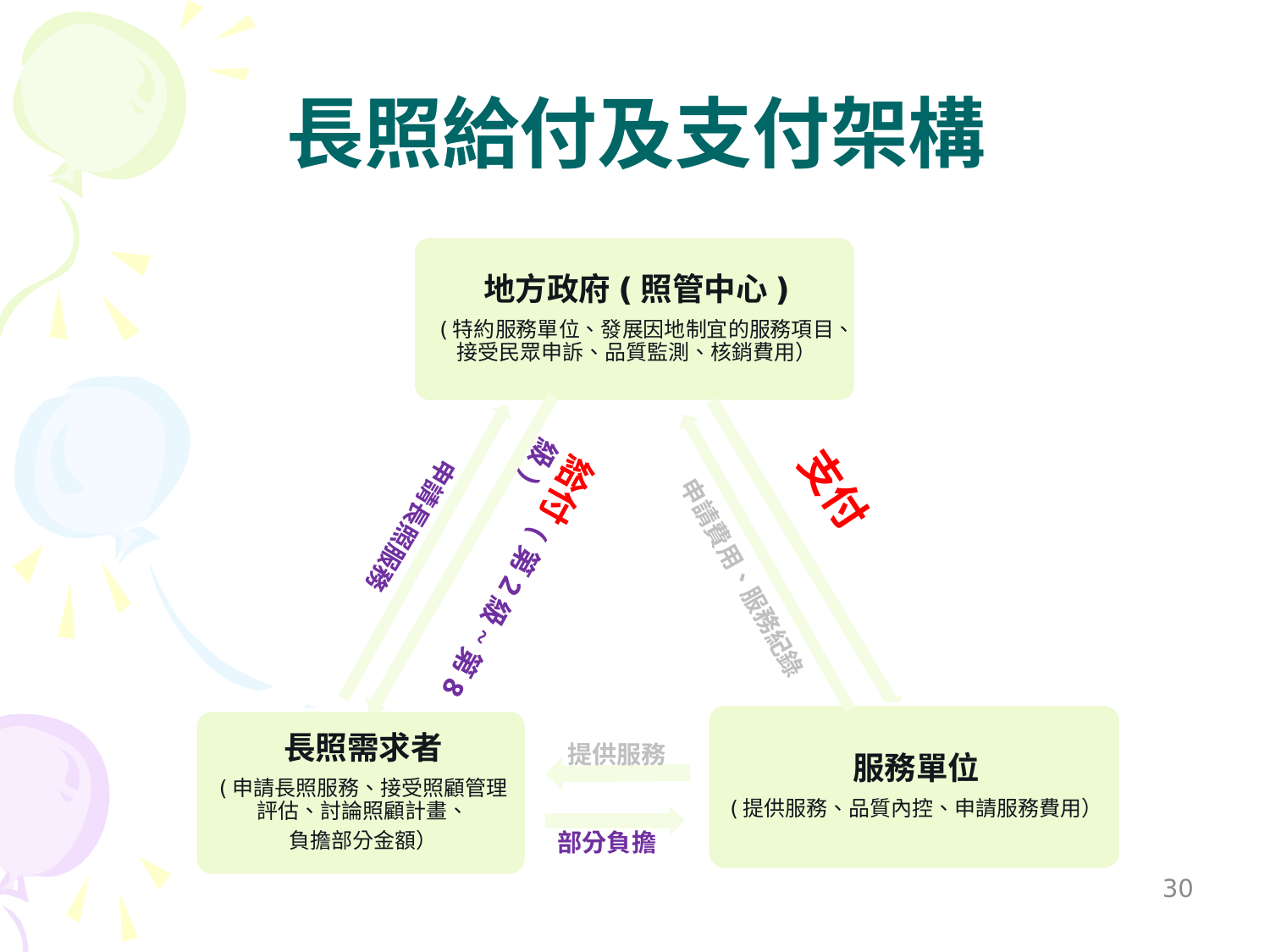

# 長照給付及支付架構
地方政府(照管中心)
(特約服務單位、發展因地制宜的服務項目、接受民眾申訴、品質監測、核銷費用）

服務單位
(提供服務、品質內控、申請服務費用）

長照需求者
(申請長照服務、接受照顧管理評估、討論照顧計畫、
負擔部分金額）

給付(第2級~第8級)
申請長照服務
支付
申請費用、服務紀錄
提供服務

部分負擔
30